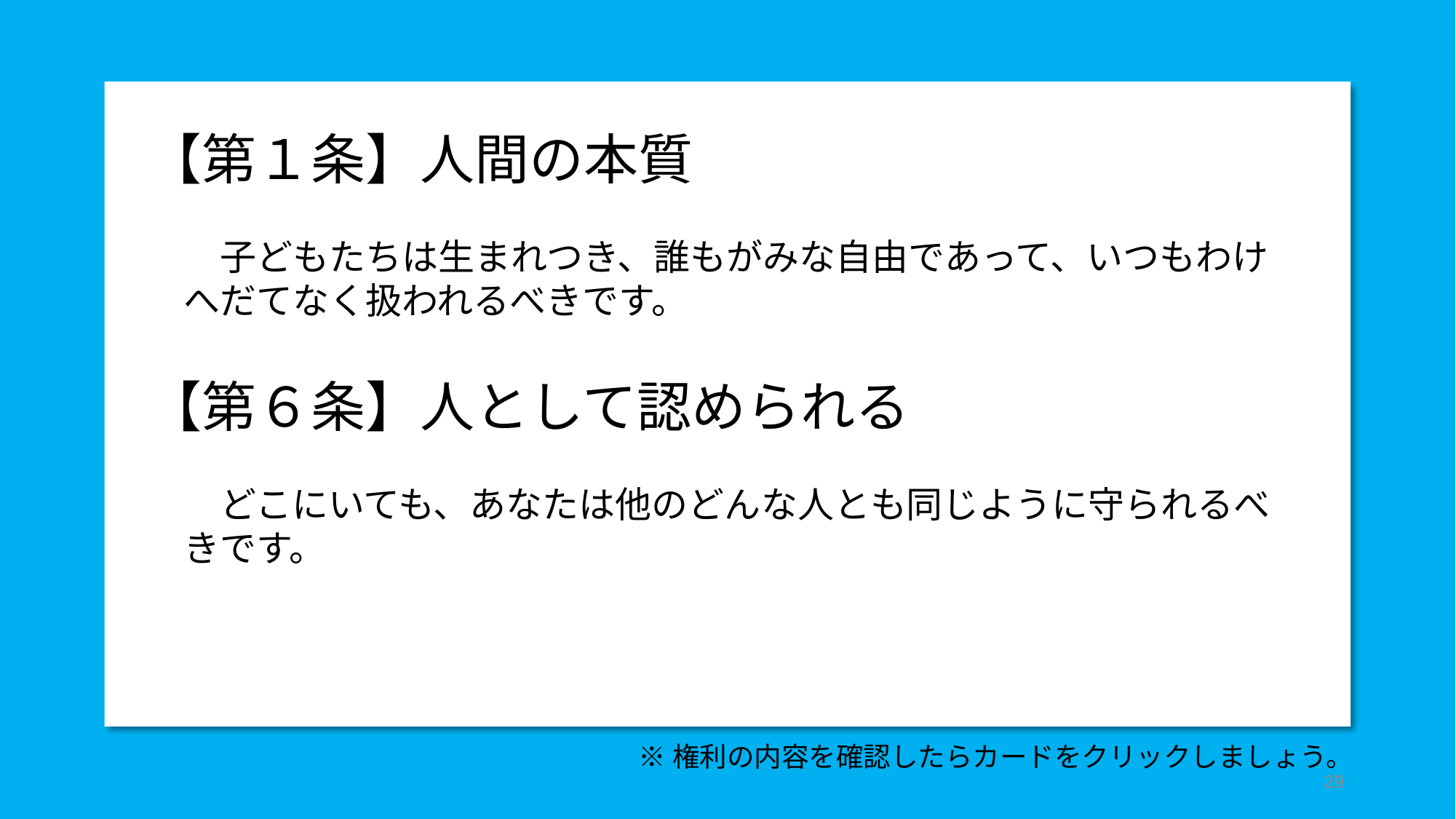

【第１条】人間の本質

　　子どもたちは生まれつき、誰もがみな自由であって、いつもわけ
　へだてなく扱われるべきです。

【第６条】人として認められる

　　どこにいても、あなたは他のどんな人とも同じように守られるべ
　きです。

※権利の内容を確認したらカードをクリックしましょう。
29